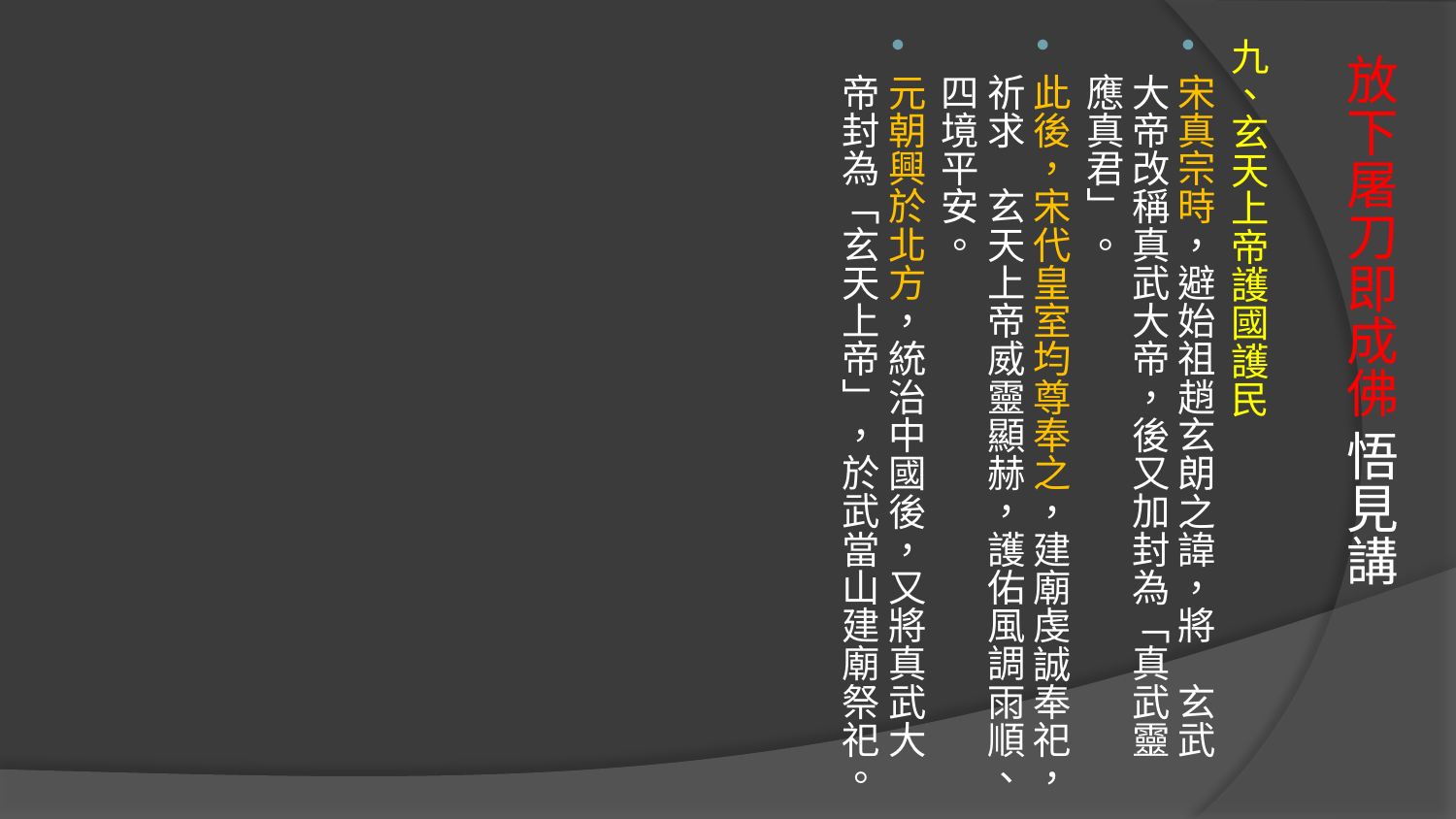

九、玄天上帝護國護民
宋真宗時，避始祖趙玄朗之諱，將　玄武大帝改稱真武大帝，後又加封為「真武靈應真君」。
此後，宋代皇室均尊奉之，建廟虔誠奉祀，祈求　玄天上帝威靈顯赫，護佑風調雨順、四境平安。
元朝興於北方，統治中國後，又將真武大帝封為「玄天上帝」，於武當山建廟祭祀。

# 放下屠刀即成佛 悟見講